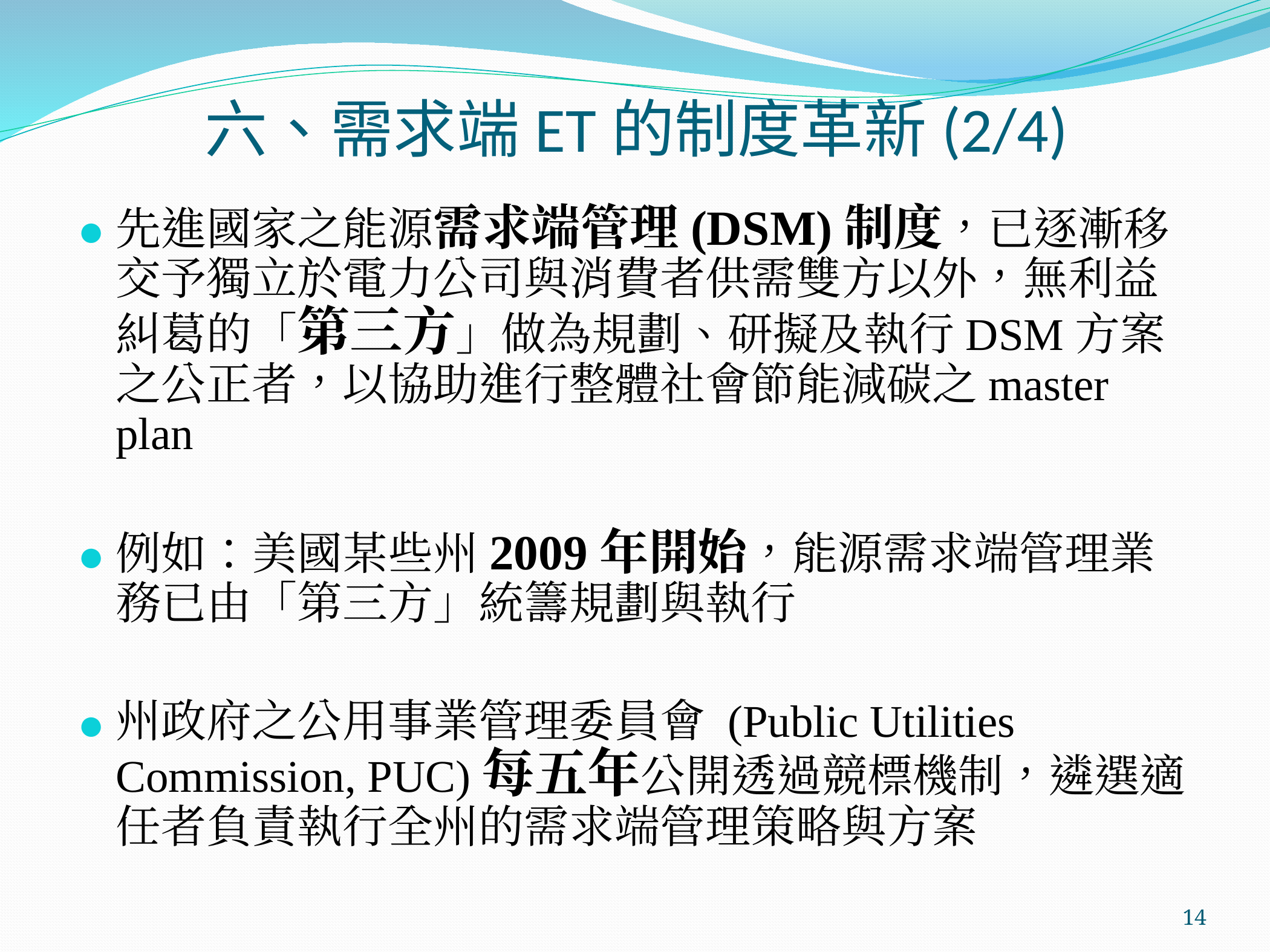

# 六、需求端ET的制度革新(2/4)
先進國家之能源需求端管理(DSM)制度，已逐漸移交予獨立於電力公司與消費者供需雙方以外，無利益糾葛的「第三方」做為規劃、研擬及執行DSM方案之公正者，以協助進行整體社會節能減碳之master plan

例如：美國某些州2009年開始，能源需求端管理業務已由「第三方」統籌規劃與執行

州政府之公用事業管理委員會 (Public Utilities Commission, PUC)每五年公開透過競標機制，遴選適任者負責執行全州的需求端管理策略與方案

14